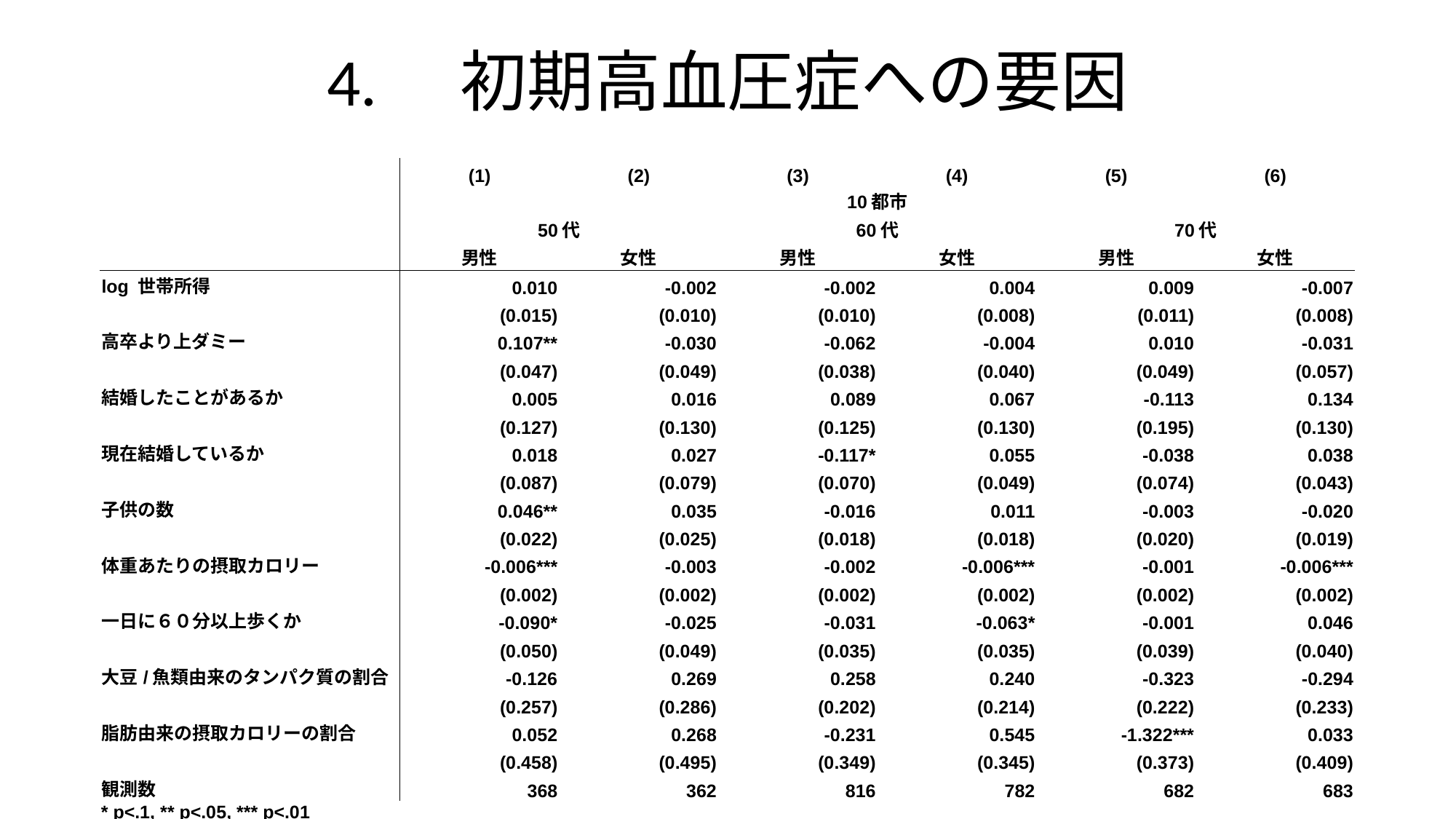

# 4.　初期高血圧症への要因
|  | (1) | (2) | (3) | (4) | (5) | (6) |
| --- | --- | --- | --- | --- | --- | --- |
|  | 10都市 |  |  |  |  |  |
|  | 50代 |  | 60代 |  | 70代 |  |
|  | 男性 | 女性 | 男性 | 女性 | 男性 | 女性 |
| log 世帯所得 | 0.010 | -0.002 | -0.002 | 0.004 | 0.009 | -0.007 |
|  | (0.015) | (0.010) | (0.010) | (0.008) | (0.011) | (0.008) |
| 高卒より上ダミー | 0.107\*\* | -0.030 | -0.062 | -0.004 | 0.010 | -0.031 |
|  | (0.047) | (0.049) | (0.038) | (0.040) | (0.049) | (0.057) |
| 結婚したことがあるか | 0.005 | 0.016 | 0.089 | 0.067 | -0.113 | 0.134 |
|  | (0.127) | (0.130) | (0.125) | (0.130) | (0.195) | (0.130) |
| 現在結婚しているか | 0.018 | 0.027 | -0.117\* | 0.055 | -0.038 | 0.038 |
|  | (0.087) | (0.079) | (0.070) | (0.049) | (0.074) | (0.043) |
| 子供の数 | 0.046\*\* | 0.035 | -0.016 | 0.011 | -0.003 | -0.020 |
|  | (0.022) | (0.025) | (0.018) | (0.018) | (0.020) | (0.019) |
| 体重あたりの摂取カロリー | -0.006\*\*\* | -0.003 | -0.002 | -0.006\*\*\* | -0.001 | -0.006\*\*\* |
|  | (0.002) | (0.002) | (0.002) | (0.002) | (0.002) | (0.002) |
| 一日に６０分以上歩くか | -0.090\* | -0.025 | -0.031 | -0.063\* | -0.001 | 0.046 |
|  | (0.050) | (0.049) | (0.035) | (0.035) | (0.039) | (0.040) |
| 大豆/魚類由来のタンパク質の割合 | -0.126 | 0.269 | 0.258 | 0.240 | -0.323 | -0.294 |
|  | (0.257) | (0.286) | (0.202) | (0.214) | (0.222) | (0.233) |
| 脂肪由来の摂取カロリーの割合 | 0.052 | 0.268 | -0.231 | 0.545 | -1.322\*\*\* | 0.033 |
|  | (0.458) | (0.495) | (0.349) | (0.345) | (0.373) | (0.409) |
| 観測数 | 368 | 362 | 816 | 782 | 682 | 683 |
| \* p<.1, \*\* p<.05, \*\*\* p<.01 |  |  |  |  |  |  |